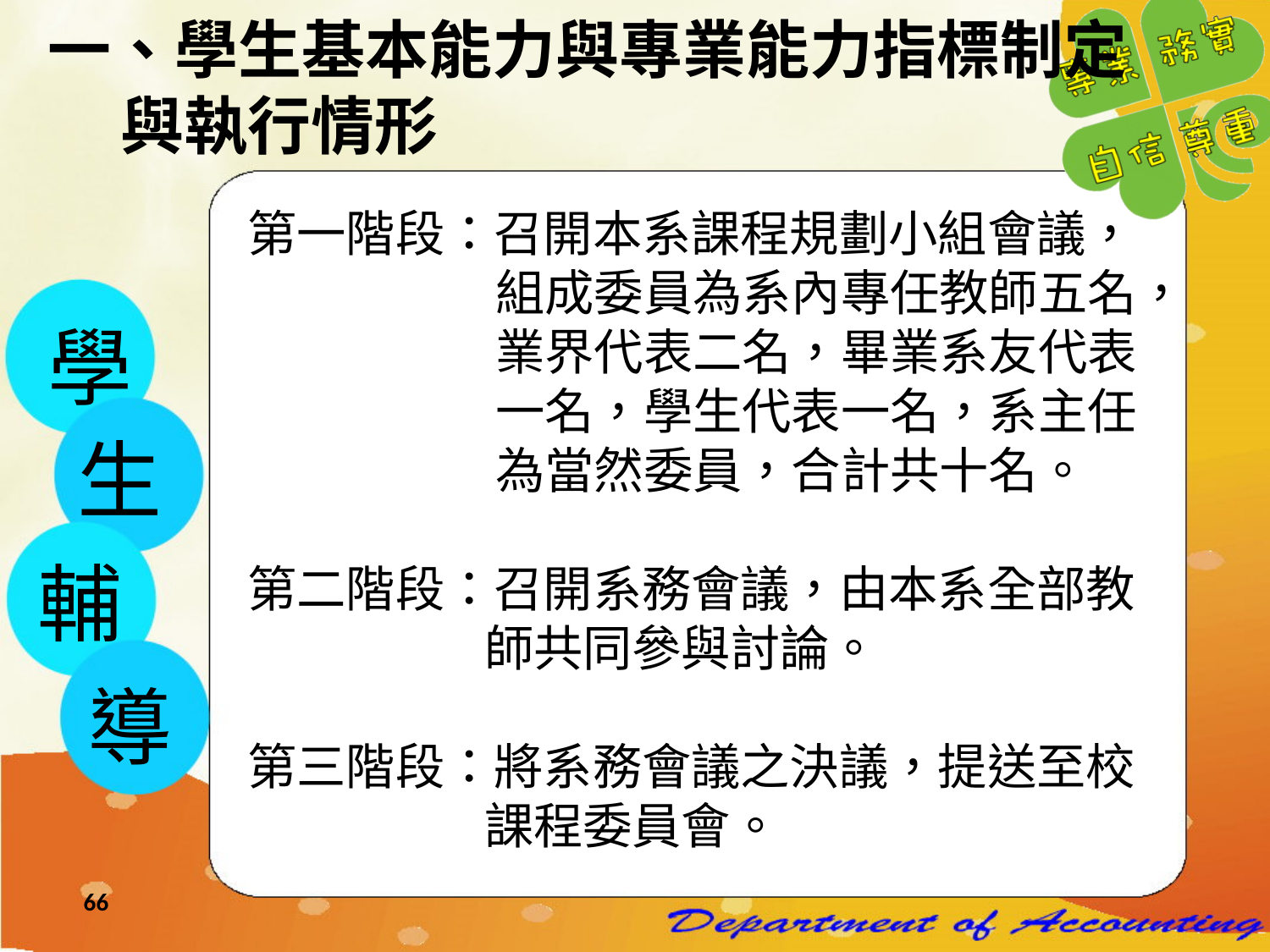

一、學生基本能力與專業能力指標制定
    與執行情形
第一階段：召開本系課程規劃小組會議，組成委員為系內專任教師五名，業界代表二名，畢業系友代表一名，學生代表一名，系主任為當然委員，合計共十名。

第二階段：召開系務會議，由本系全部教師共同參與討論。

第三階段：將系務會議之決議，提送至校課程委員會。
學
生
輔
導
66